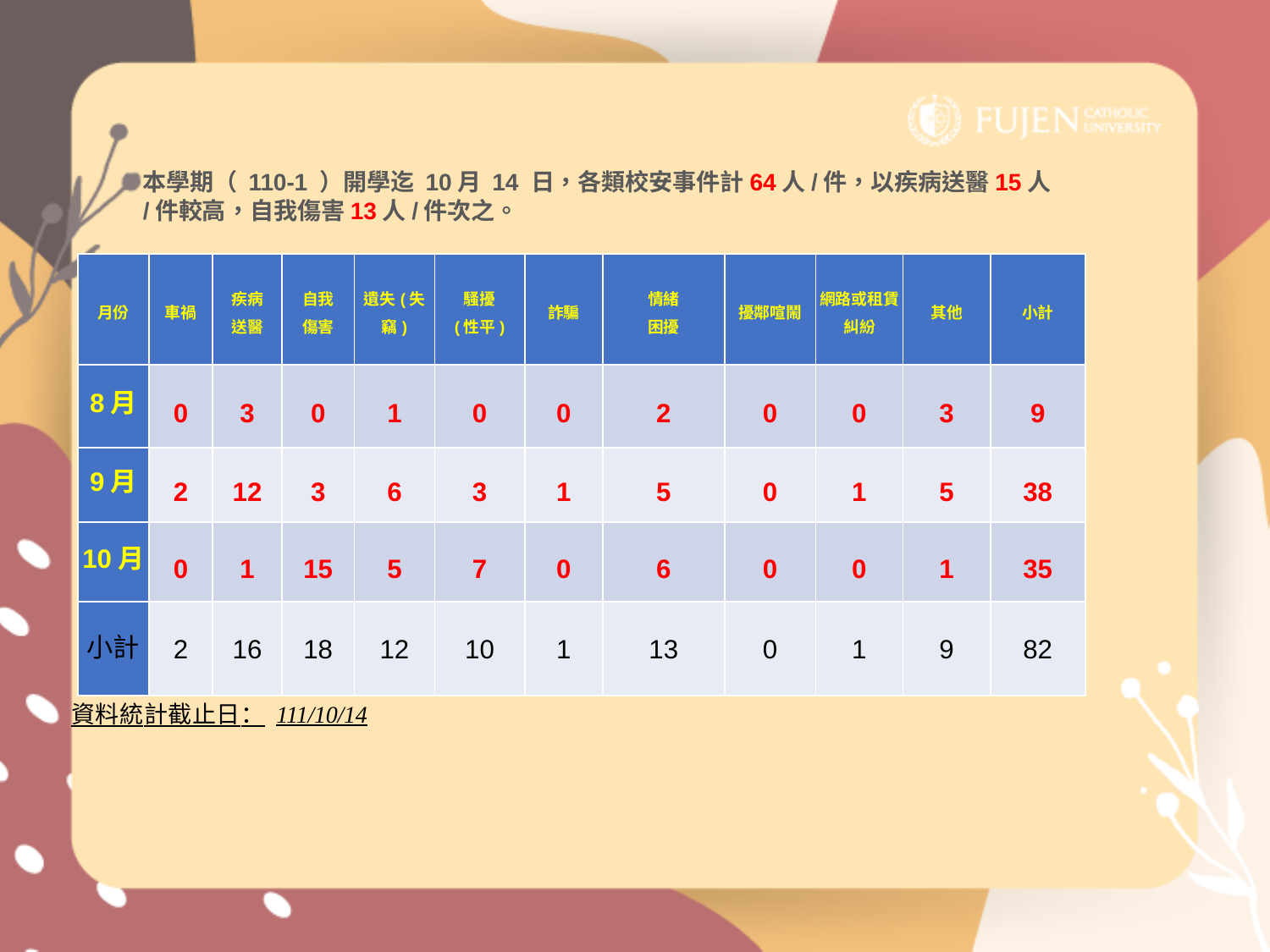

# 本學期（ 110-1 ）開學迄 10月 14 日，各類校安事件計64人/件，以疾病送醫15人/件較高，自我傷害13人/件次之。
| 月份 | 車禍 | 疾病 送醫 | 自我 傷害 | 遺失(失竊) | 騷擾 (性平) | 詐騙 | 情緒 困擾 | 擾鄰喧鬧 | 網路或租賃糾紛 | 其他 | 小計 |
| --- | --- | --- | --- | --- | --- | --- | --- | --- | --- | --- | --- |
| 8月 | 0 | 3 | 0 | 1 | 0 | 0 | 2 | 0 | 0 | 3 | 9 |
| 9月 | 2 | 12 | 3 | 6 | 3 | 1 | 5 | 0 | 1 | 5 | 38 |
| 10月 | 0 | 1 | 15 | 5 | 7 | 0 | 6 | 0 | 0 | 1 | 35 |
| 小計 | 2 | 16 | 18 | 12 | 10 | 1 | 13 | 0 | 1 | 9 | 82 |
資料統計截止日： 111/10/14